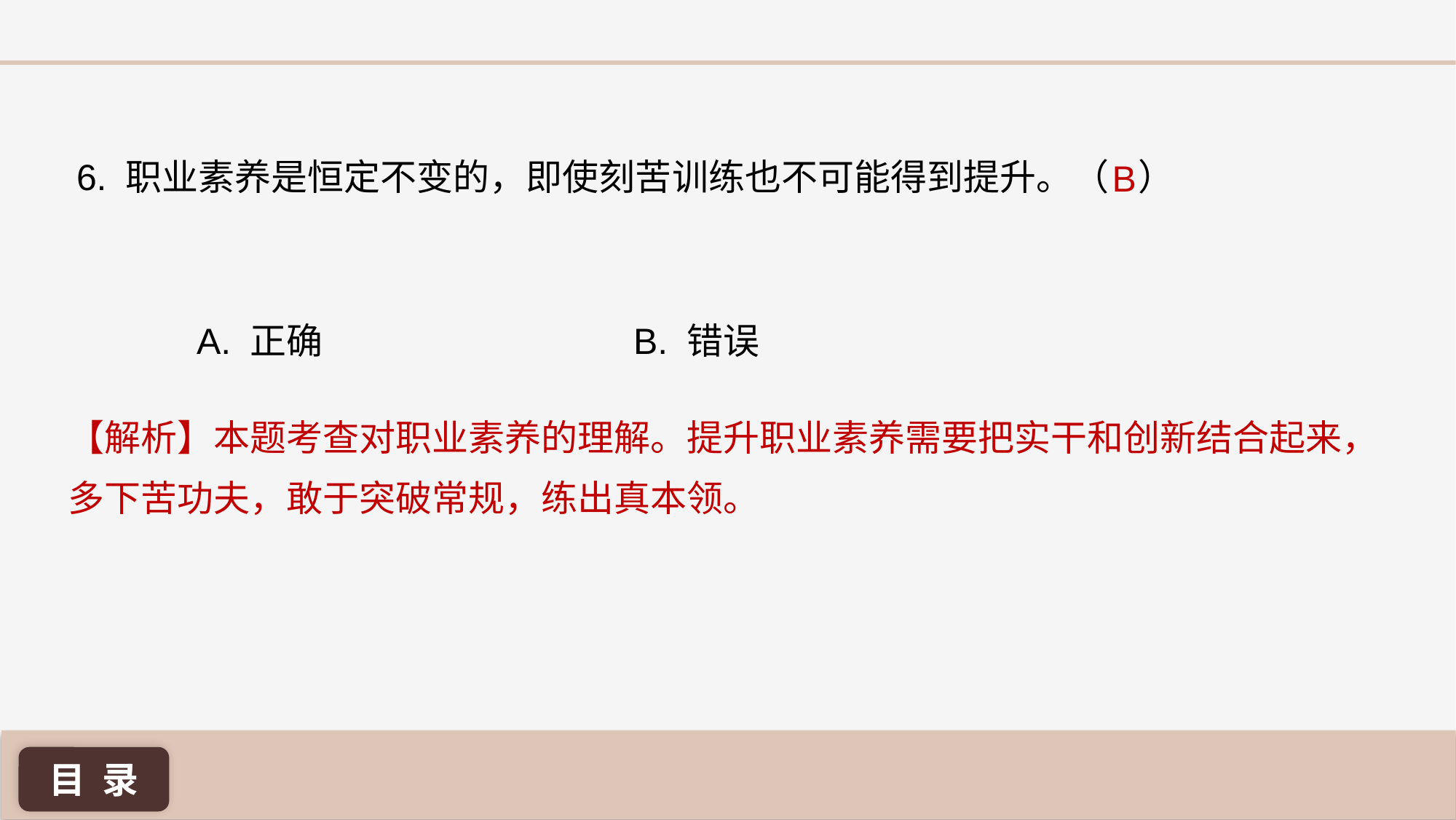

B
6. 职业素养是恒定不变的，即使刻苦训练也不可能得到提升。（	   ）
A. 正确 			B. 错误
【解析】本题考查对职业素养的理解。提升职业素养需要把实干和创新结合起来，多下苦功夫，敢于突破常规，练出真本领。